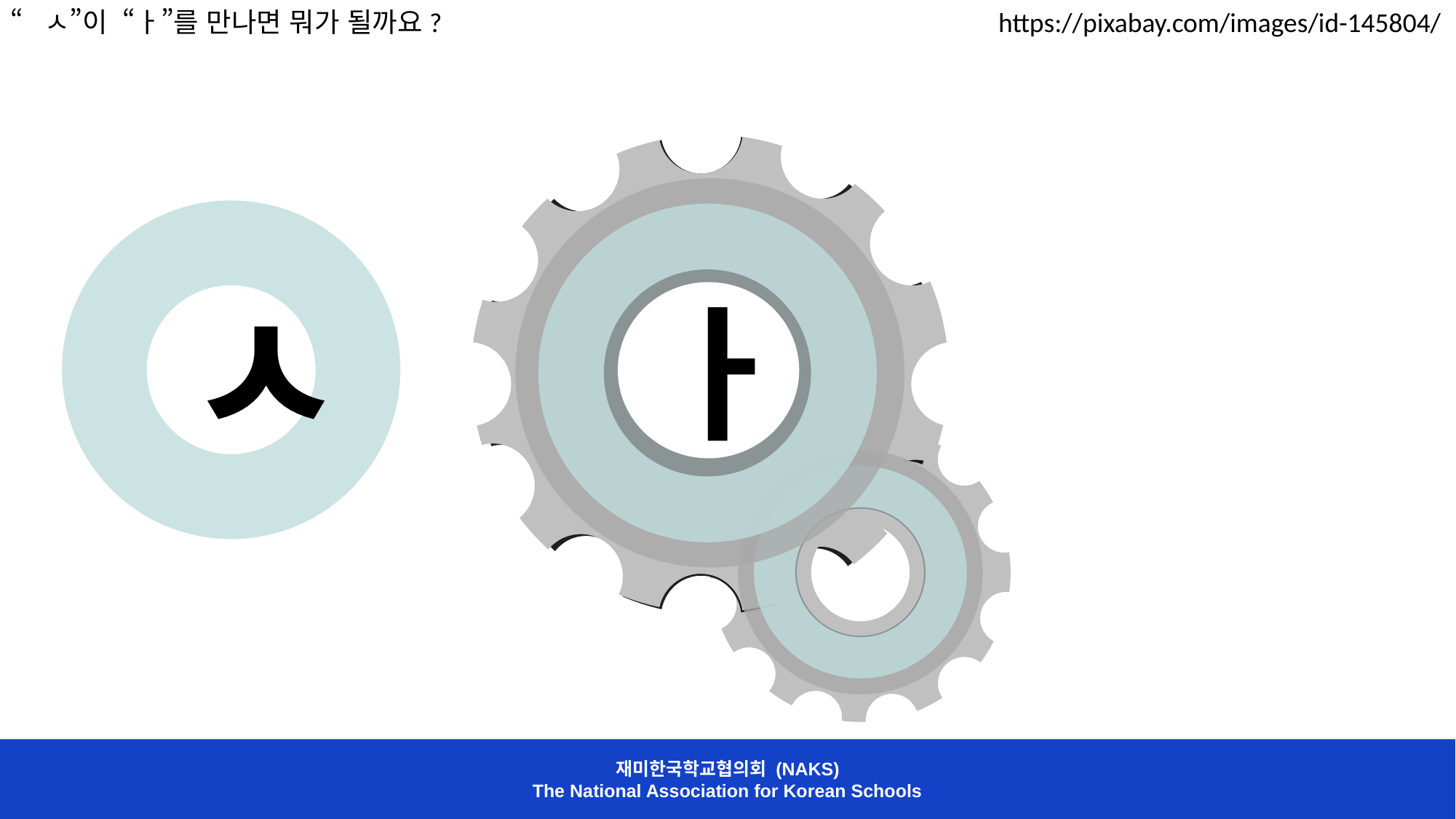

https://pixabay.com/images/id-145804/
“ㅅ”이  “ㅏ”를 만나면 뭐가 될까요?

ㅏ

ㅅ

사

재미한국학교협의회 (NAKS)
The National Association for Korean Schools